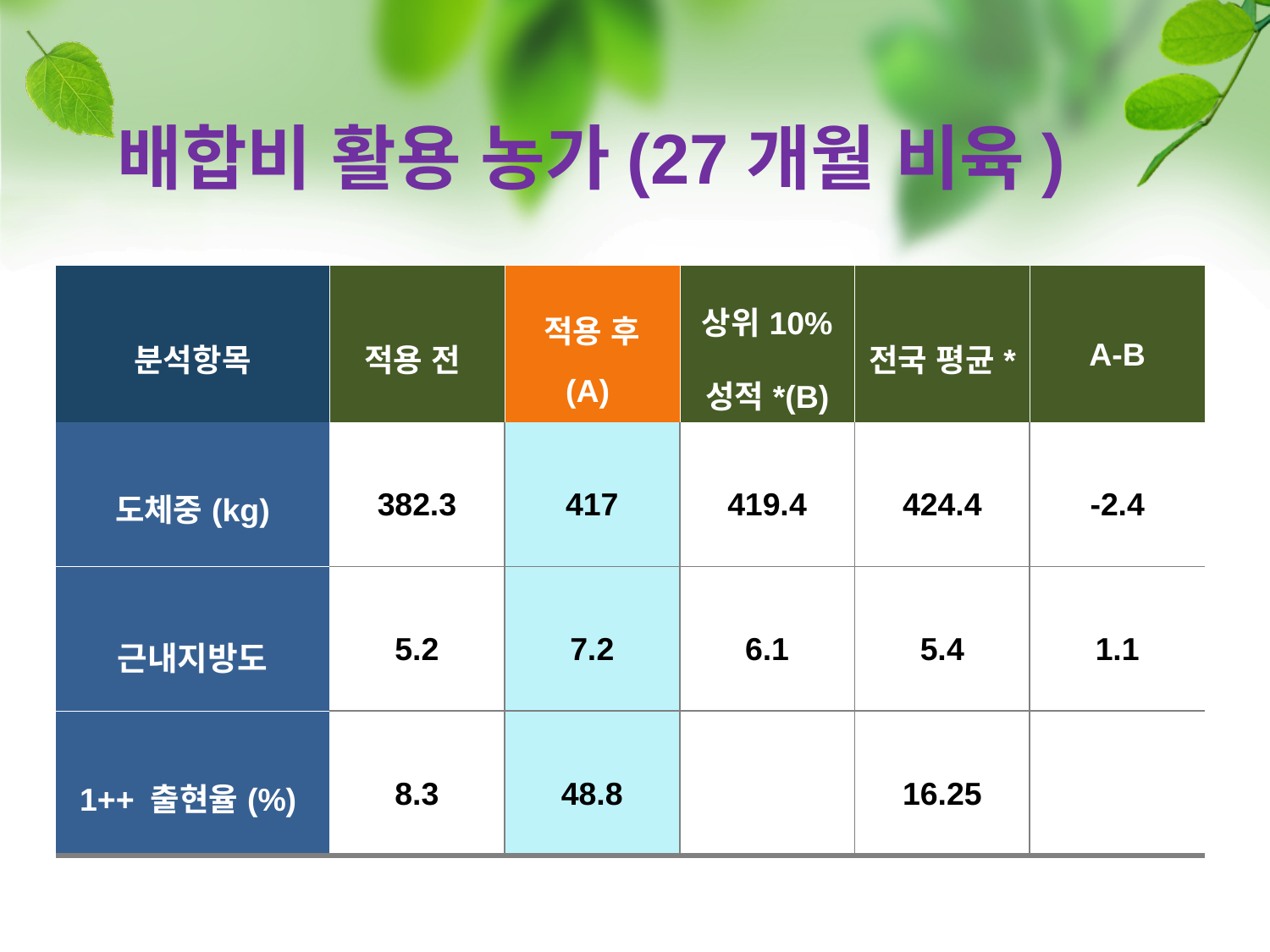

# 배합비 활용 농가(27개월 비육)
| 분석항목 | 적용 전 | 적용 후 (A) | 상위10% 성적\*(B) | 전국 평균\* | A-B |
| --- | --- | --- | --- | --- | --- |
| 도체중(kg) | 382.3 | 417 | 419.4 | 424.4 | -2.4 |
| 근내지방도 | 5.2 | 7.2 | 6.1 | 5.4 | 1.1 |
| 1++ 출현율(%) | 8.3 | 48.8 |  | 16.25 |  |